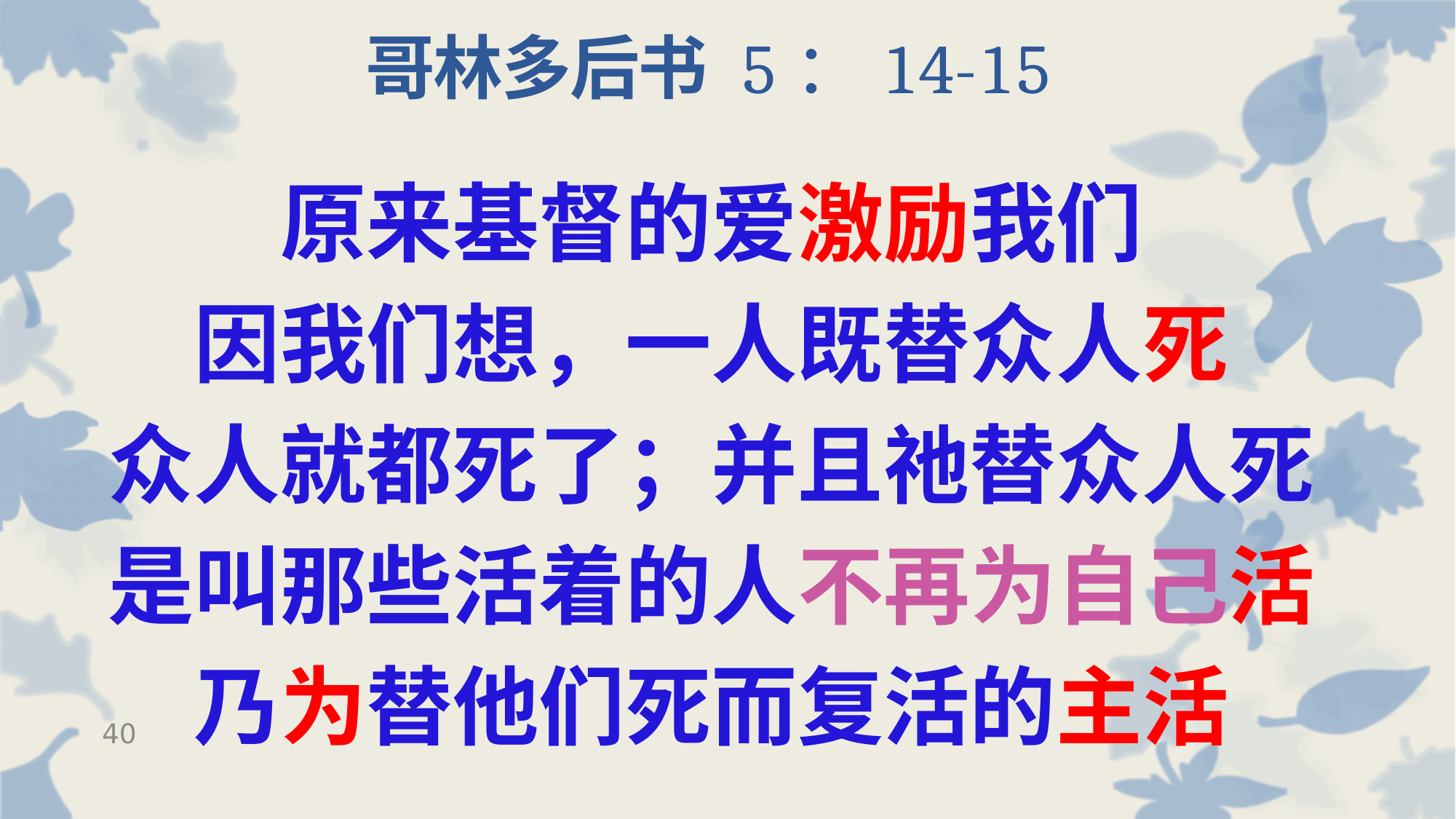

哥林多后书 5：14-15
原来基督的爱激励我们
因我们想，一人既替众人死
众人就都死了；并且祂替众人死
是叫那些活着的人不再为自己活
乃为替他们死而复活的主活

40